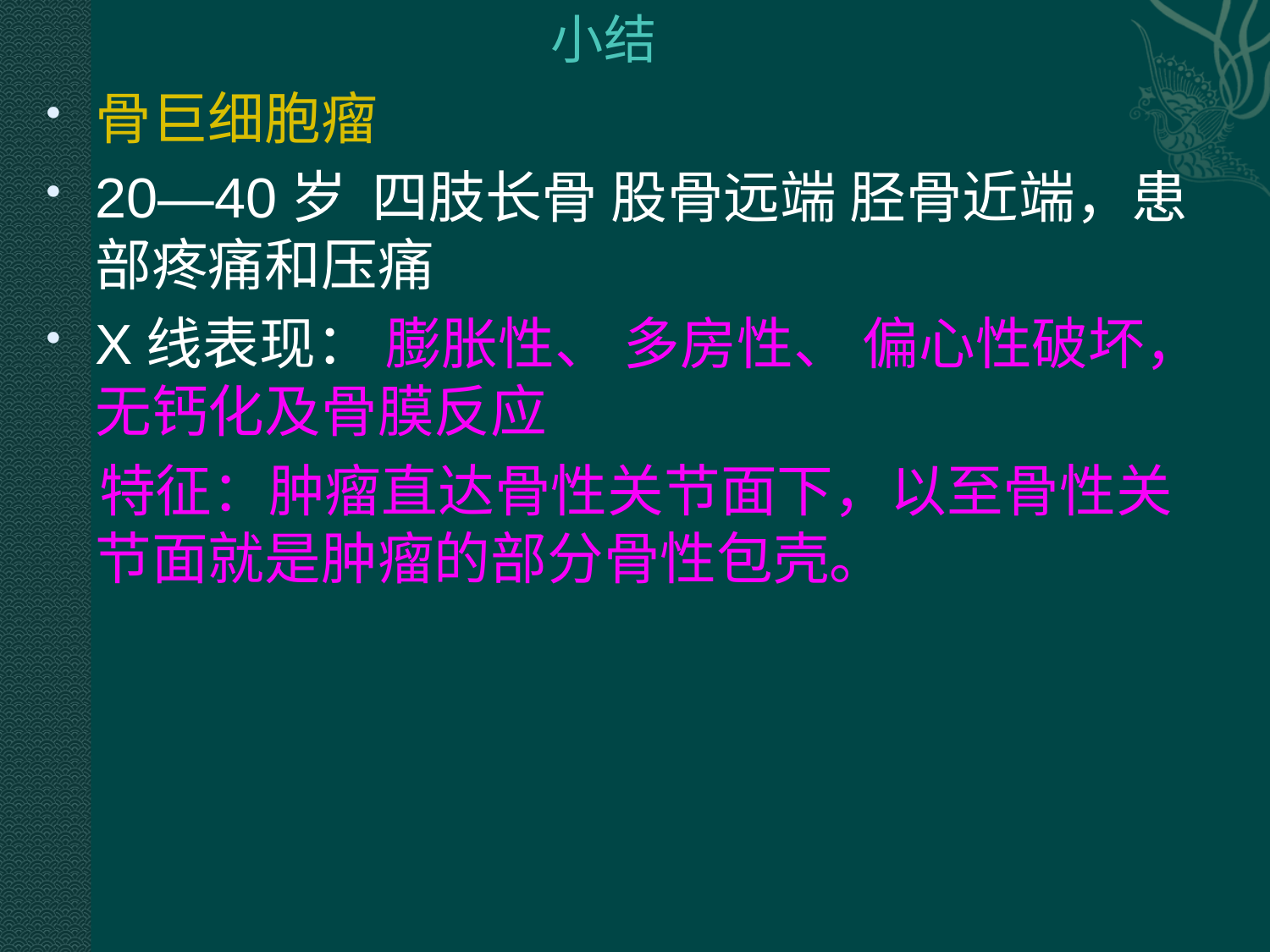

# 小结
骨巨细胞瘤
20—40岁  四肢长骨 股骨远端 胫骨近端，患部疼痛和压痛
X线表现： 膨胀性、 多房性、 偏心性破坏， 无钙化及骨膜反应
   特征：肿瘤直达骨性关节面下，以至骨性关节面就是肿瘤的部分骨性包壳。